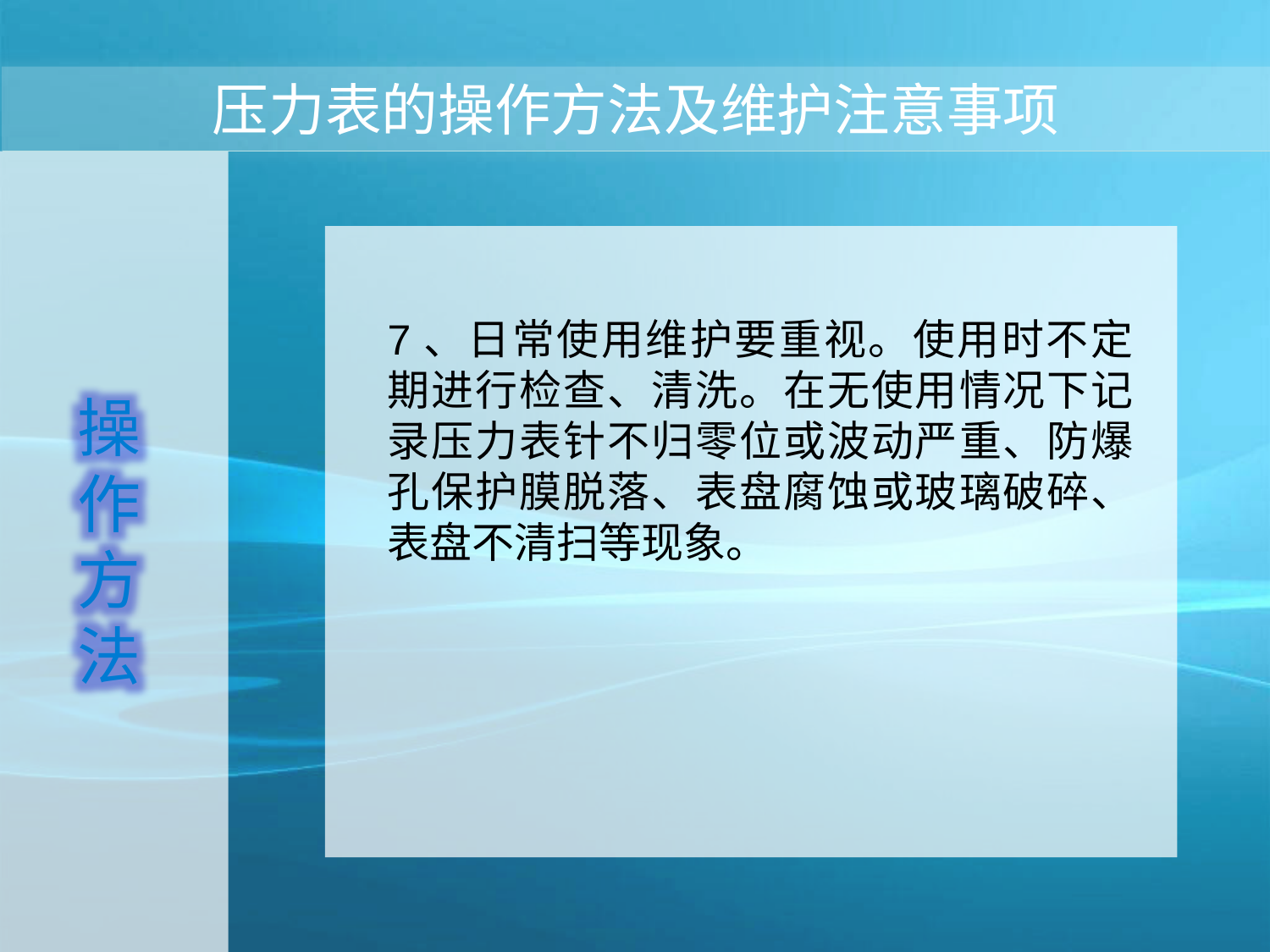

# 压力表的操作方法及维护注意事项

7、日常使用维护要重视。使用时不定期进行检查、清洗。在无使用情况下记录压力表针不归零位或波动严重、防爆孔保护膜脱落、表盘腐蚀或玻璃破碎、表盘不清扫等现象。
操作方法